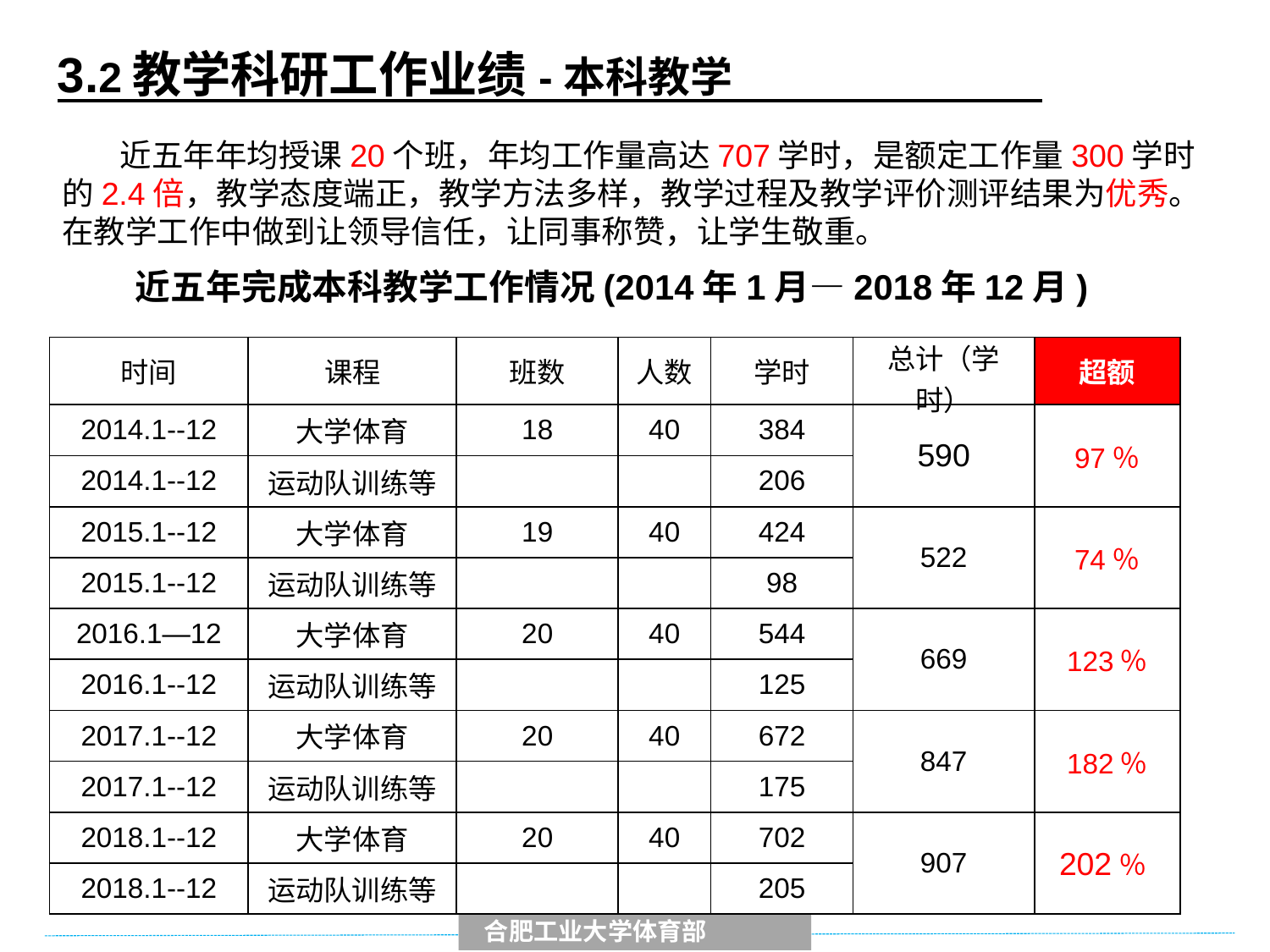

3.2教学科研工作业绩-本科教学
       近五年年均授课20个班，年均工作量高达707学时，是额定工作量300学时的2.4倍，教学态度端正，教学方法多样，教学过程及教学评价测评结果为优秀。在教学工作中做到让领导信任，让同事称赞，让学生敬重。
   近五年完成本科教学工作情况(2014年1月—2018年12月)

| 时间 | 课程 | 班数 | 人数 | 学时 | 总计（学时） | 超额 |
| --- | --- | --- | --- | --- | --- | --- |
| 2014.1--12 | 大学体育 | 18 | 40 | 384 | 590 | 97％ |
| 2014.1--12 | 运动队训练等 |  |  | 206 |  |  |
| 2015.1--12 | 大学体育 | 19 | 40 | 424 | 522 | 74％ |
| 2015.1--12 | 运动队训练等 |  |  | 98 |  |  |
| 2016.1—12 | 大学体育 | 20 | 40 | 544 | 669 | 123％ |
| 2016.1--12 | 运动队训练等 |  |  | 125 |  |  |
| 2017.1--12 | 大学体育 | 20 | 40 | 672 | 847 | 182％ |
| 2017.1--12 | 运动队训练等 |  |  | 175 |  |  |
| 2018.1--12 | 大学体育 | 20 | 40 | 702 | 907 | 202％ |
| 2018.1--12 | 运动队训练等 |  |  | 205 |  |  |
 合肥工业大学体育部